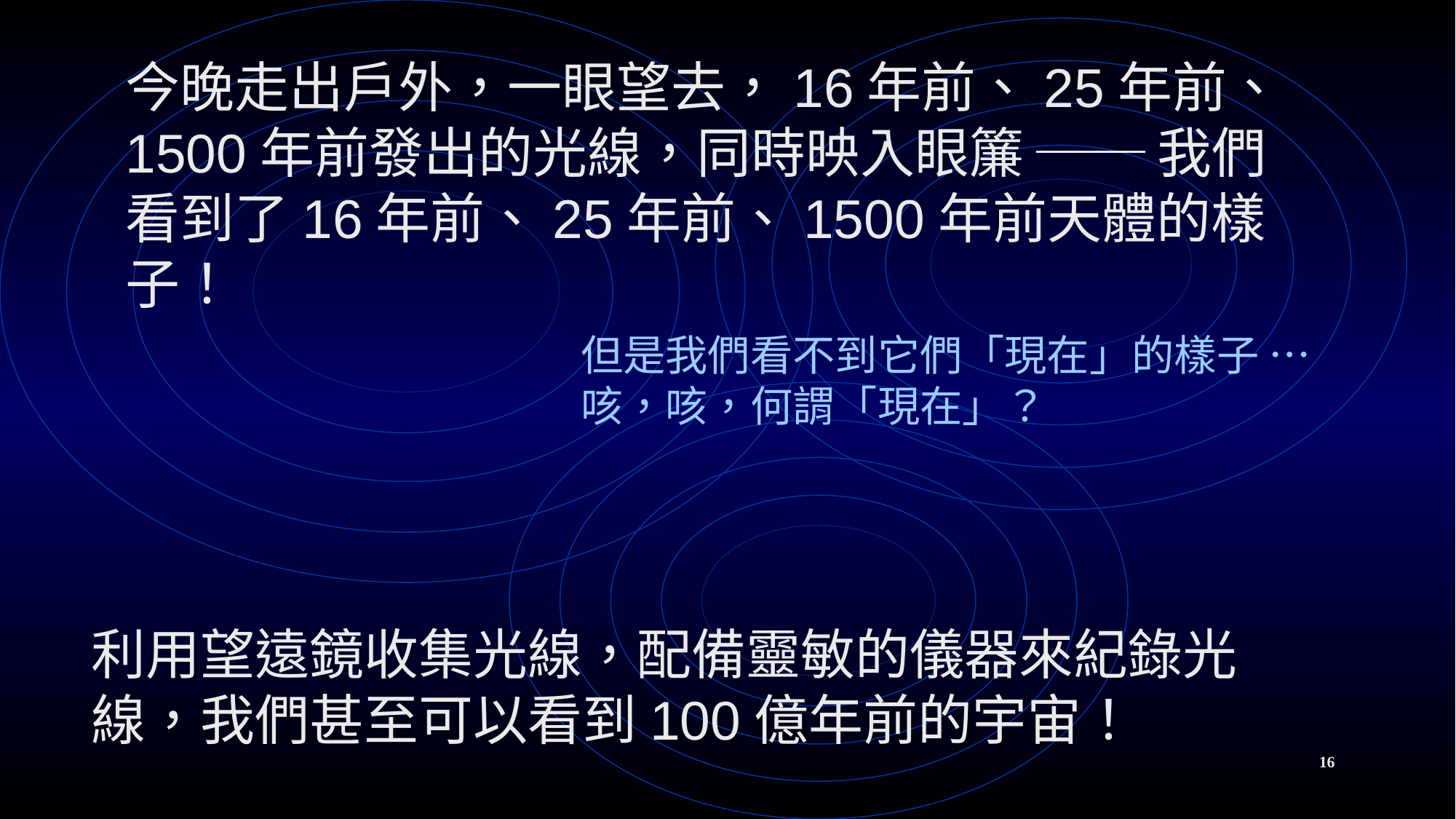

今晚走出戶外，一眼望去，16年前、25年前、1500年前發出的光線，同時映入眼簾 ── 我們看到了16年前、25年前、1500年前天體的樣子！
但是我們看不到它們「現在」的樣子 …咳，咳，何謂「現在」？
利用望遠鏡收集光線，配備靈敏的儀器來紀錄光線，我們甚至可以看到100億年前的宇宙！
16